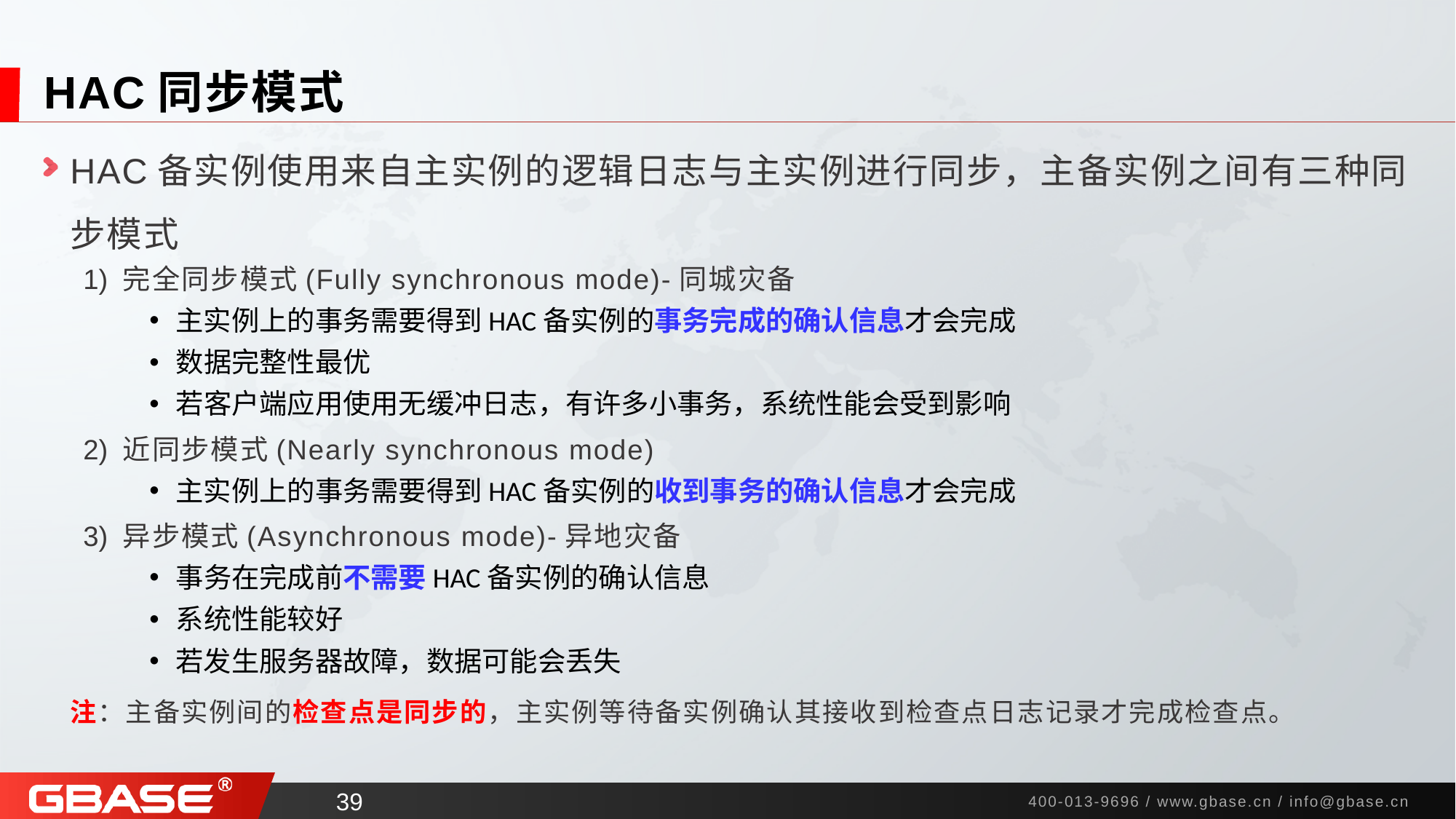

# HAC同步模式
HAC备实例使用来自主实例的逻辑日志与主实例进行同步，主备实例之间有三种同步模式
完全同步模式(Fully synchronous mode)-同城灾备
主实例上的事务需要得到HAC备实例的事务完成的确认信息才会完成
数据完整性最优
若客户端应用使用无缓冲日志，有许多小事务，系统性能会受到影响
近同步模式(Nearly synchronous mode)
主实例上的事务需要得到HAC备实例的收到事务的确认信息才会完成
异步模式(Asynchronous mode)-异地灾备
事务在完成前不需要HAC备实例的确认信息
系统性能较好
若发生服务器故障，数据可能会丢失
注：主备实例间的检查点是同步的，主实例等待备实例确认其接收到检查点日志记录才完成检查点。